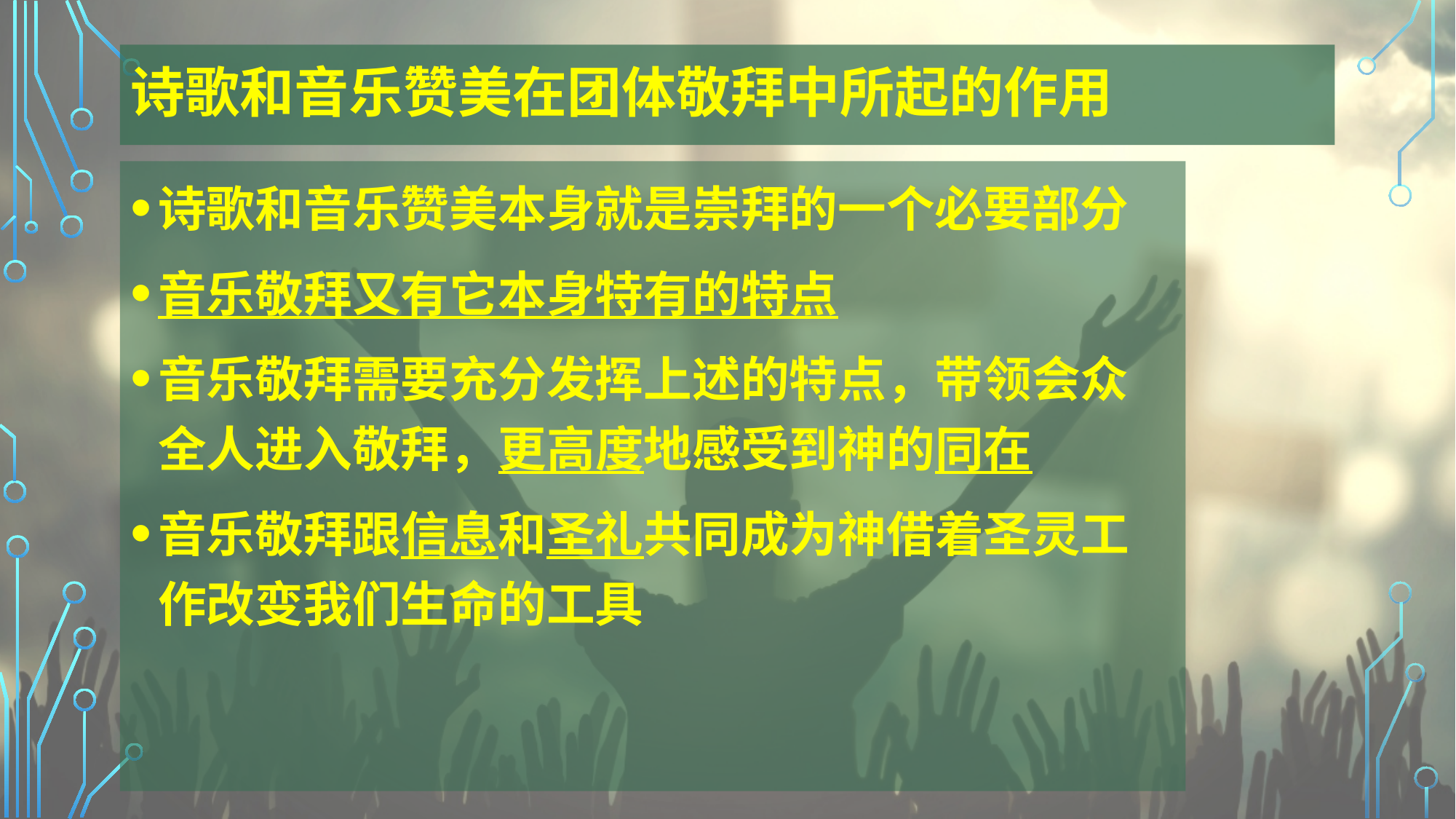

# 诗歌和音乐赞美在团体敬拜中所起的作用
诗歌和音乐赞美本身就是崇拜的一个必要部分
音乐敬拜又有它本身特有的特点
音乐敬拜需要充分发挥上述的特点，带领会众全人进入敬拜，更高度地感受到神的同在
音乐敬拜跟信息和圣礼共同成为神借着圣灵工作改变我们生命的工具